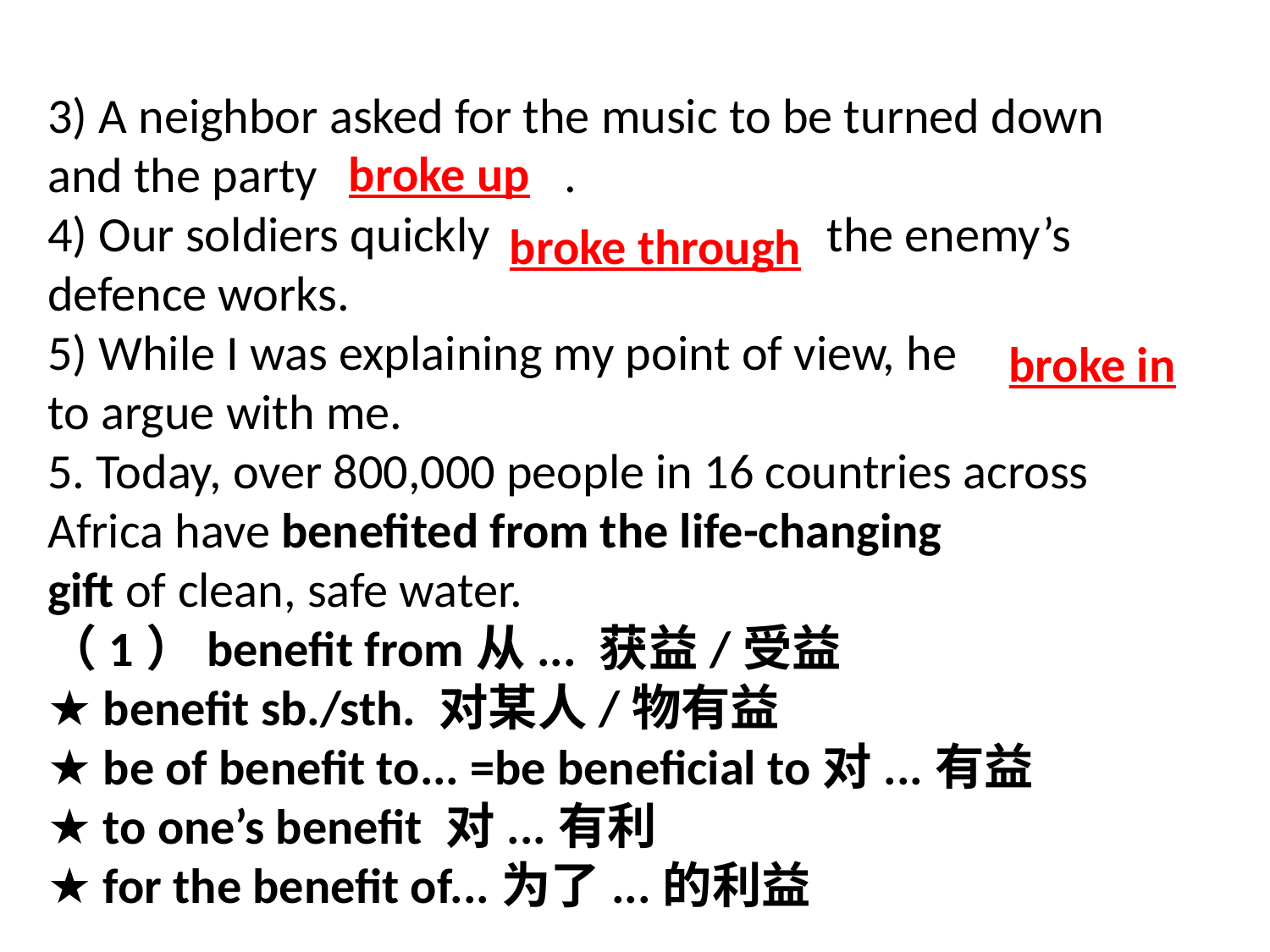

broke up
broke through
broke in
# 3) A neighbor asked for the music to be turned down and the party                      .
4) Our soldiers quickly                              the enemy’s defence works.
5) While I was explaining my point of view, he               to argue with me.
5. Today, over 800,000 people in 16 countries across Africa have benefited from the life-changing
gift of clean, safe water.
（1）benefit from从... 获益/受益
★ benefit sb./sth. 对某人/物有益
★ be of benefit to... =be beneficial to对...有益
★ to one’s benefit 对...有利
★ for the benefit of...为了...的利益